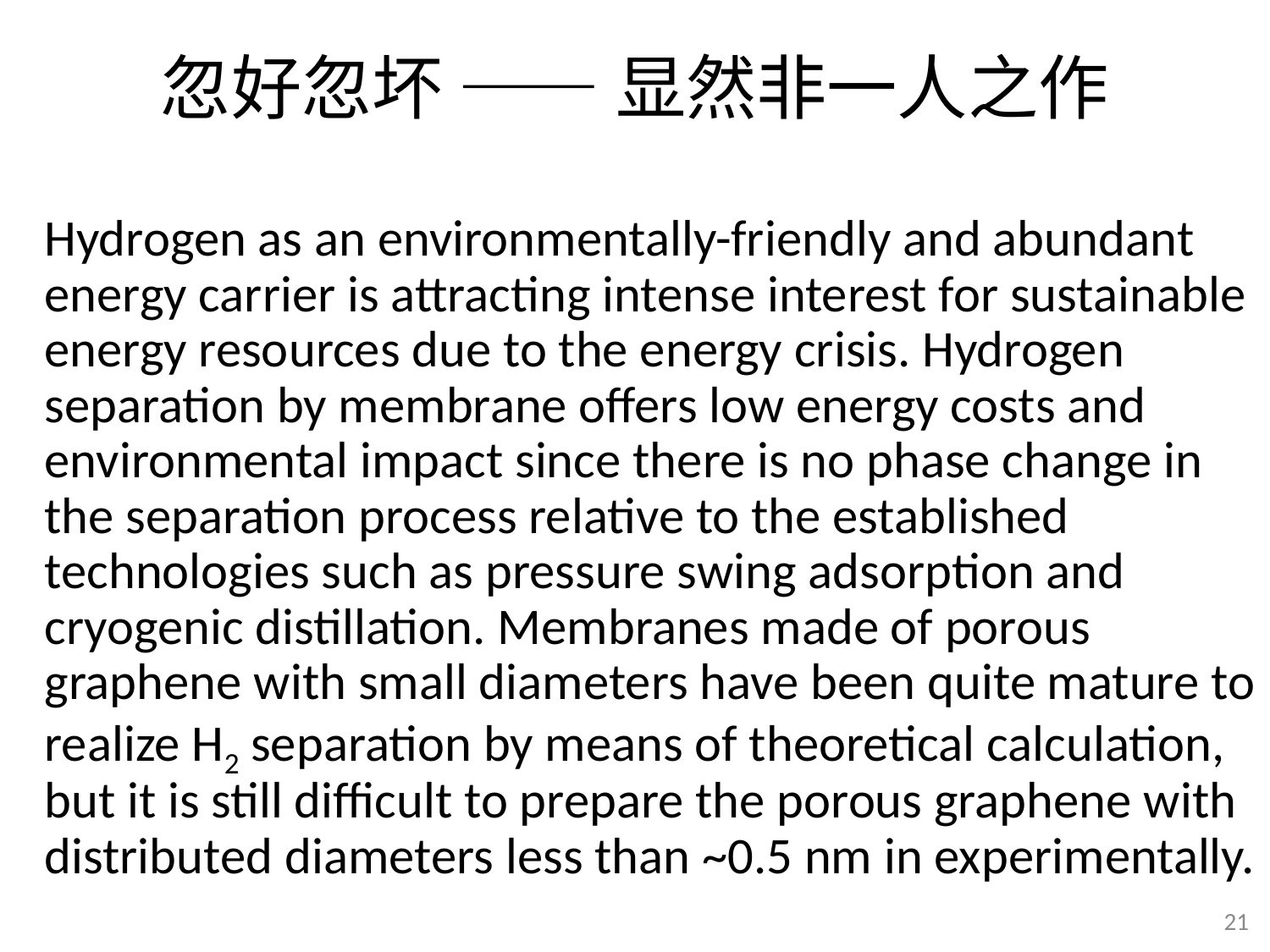

忽好忽坏 —— 显然非一人之作

Hydrogen as an environmentally-friendly and abundant energy carrier is attracting intense interest for sustainable energy resources due to the energy crisis. Hydrogen separation by membrane offers low energy costs and environmental impact since there is no phase change in the separation process relative to the established technologies such as pressure swing adsorption and cryogenic distillation. Membranes made of porous graphene with small diameters have been quite mature to realize H2 separation by means of theoretical calculation, but it is still difficult to prepare the porous graphene with distributed diameters less than ~0.5 nm in experimentally.
21